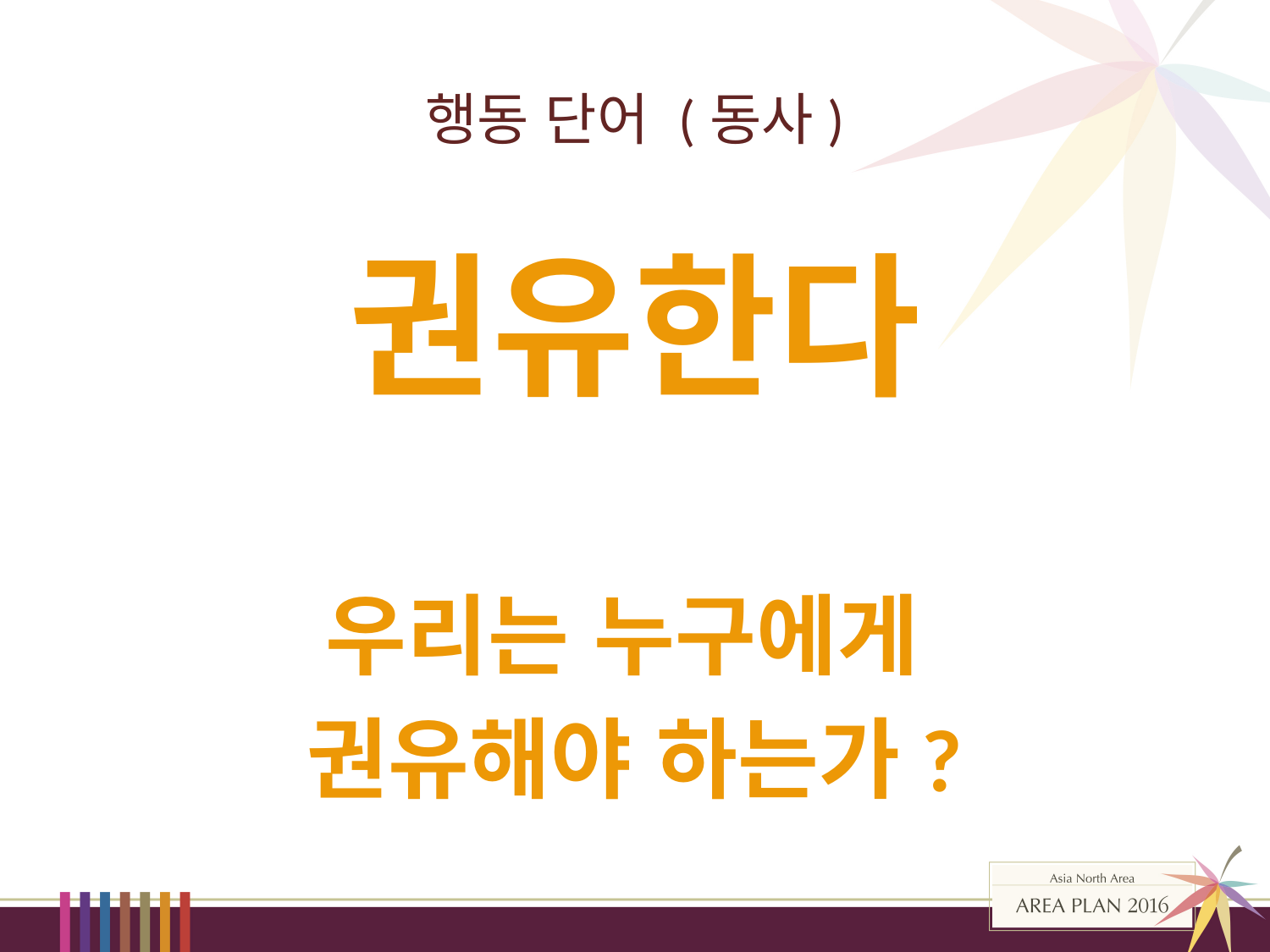

# 행동 단어 (동사)
권유한다

우리는 누구에게
권유해야 하는가?